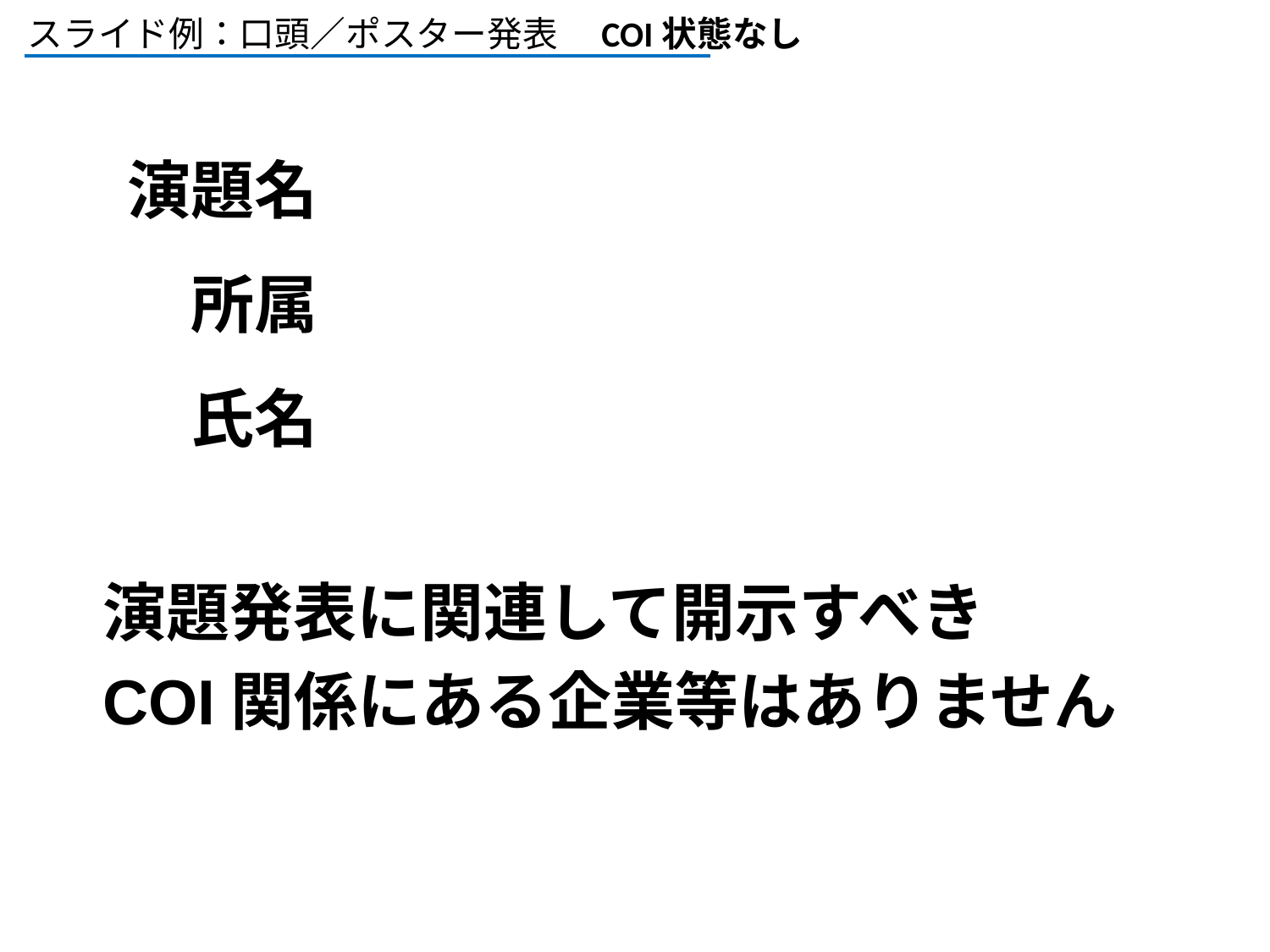

スライド例：口頭／ポスター発表　COI状態なし
演題名
　所属
　氏名
演題発表に関連して開示すべき
COI関係にある企業等はありません